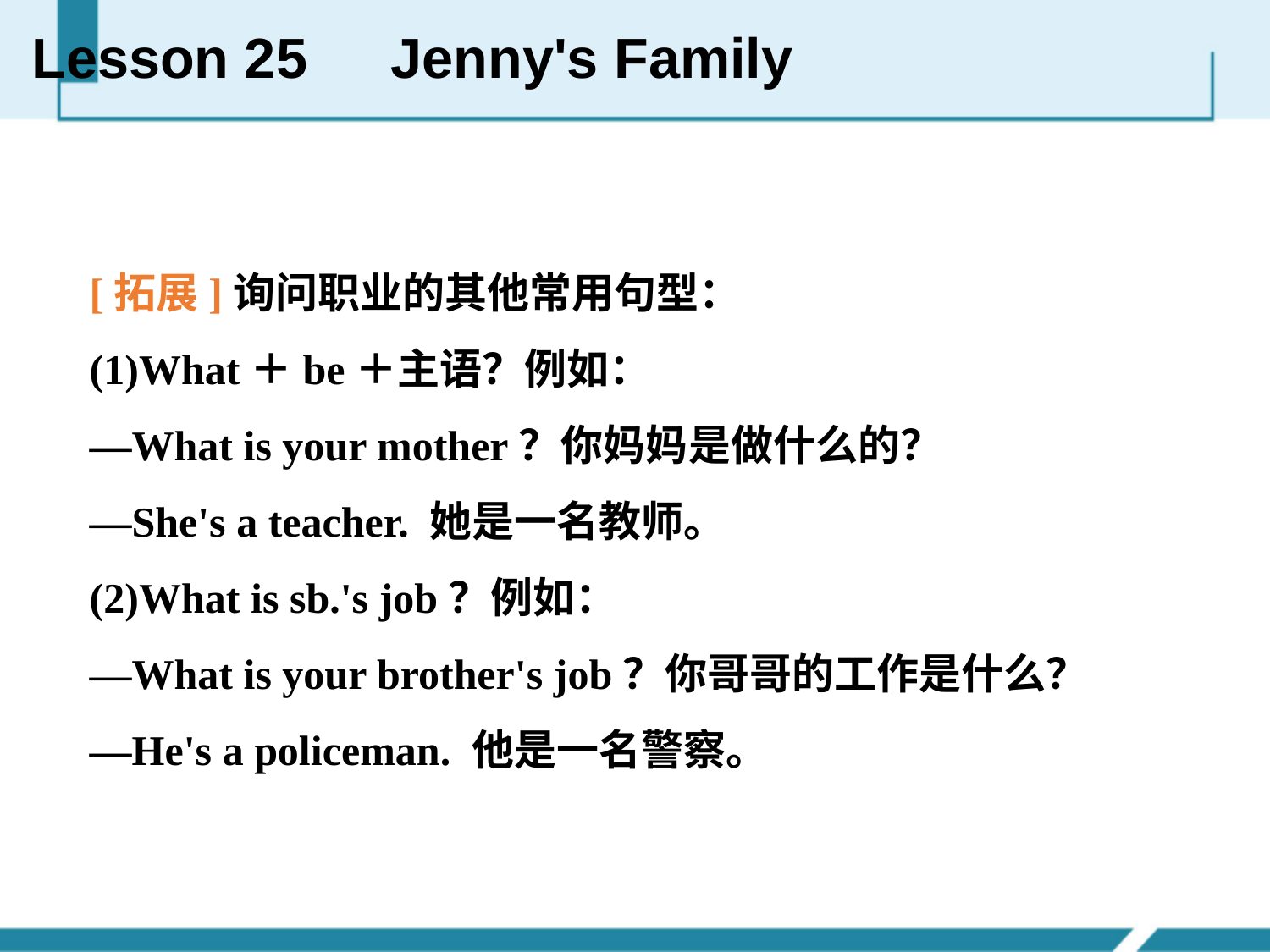

Lesson 25　Jenny's Family
[拓展]询问职业的其他常用句型：
(1)What＋be＋主语？例如：
—What is your mother？你妈妈是做什么的？
—She's a teacher. 她是一名教师。
(2)What is sb.'s job？例如：
—What is your brother's job？你哥哥的工作是什么？
—He's a policeman. 他是一名警察。